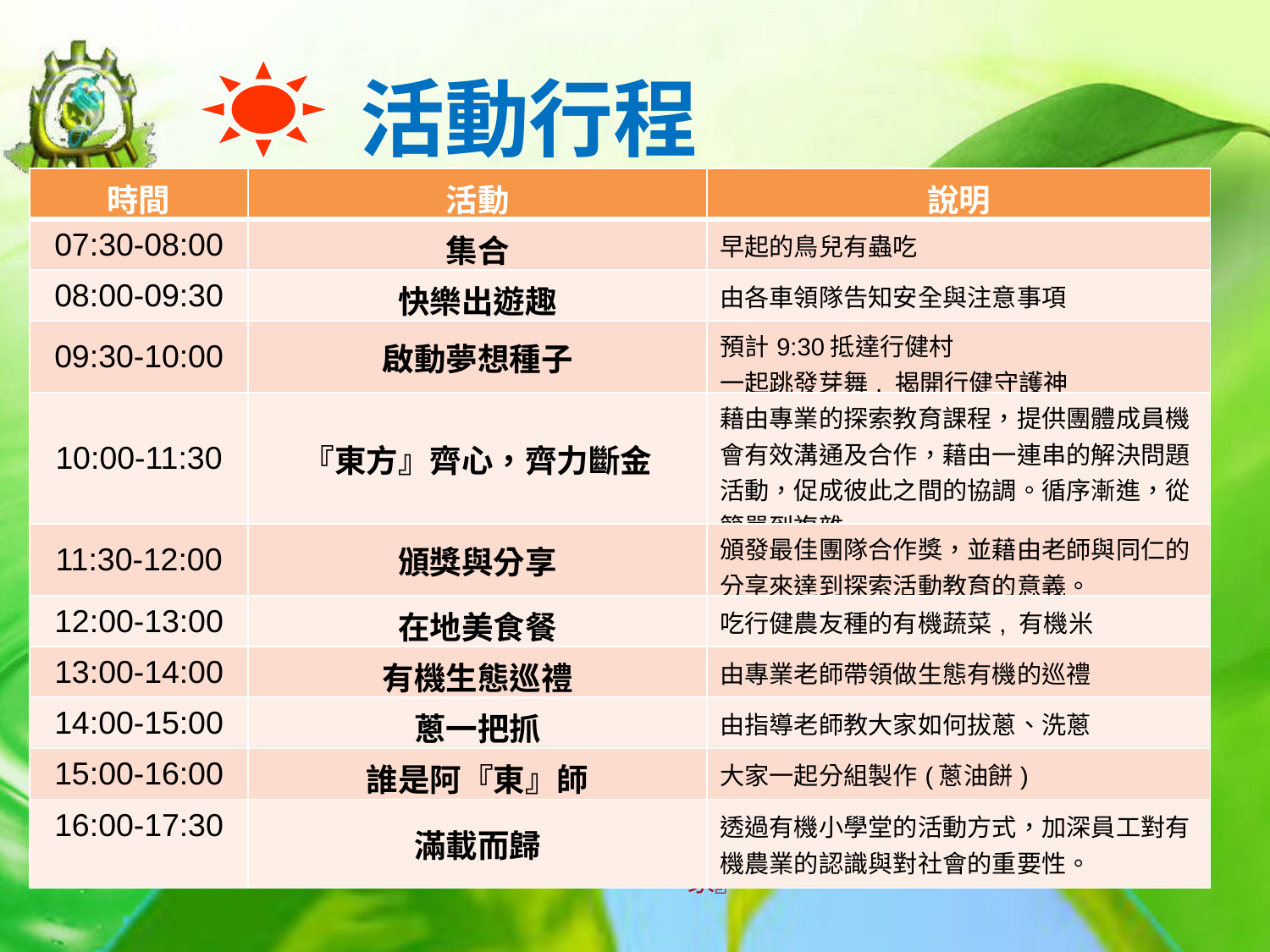

活動行程
| 時間 | 活動 | 說明 |
| --- | --- | --- |
| 07:30-08:00 | 集合 | 早起的鳥兒有蟲吃 |
| 08:00-09:30 | 快樂出遊趣 | 由各車領隊告知安全與注意事項 |
| 09:30-10:00 | 啟動夢想種子 | 預計9:30抵達行健村 一起跳發芽舞, 揭開行健守護神 |
| 10:00-11:30 | 『東方』齊心，齊力斷金 | 藉由專業的探索教育課程，提供團體成員機會有效溝通及合作，藉由一連串的解決問題活動，促成彼此之間的協調。循序漸進，從簡單到複雜 |
| 11:30-12:00 | 頒獎與分享 | 頒發最佳團隊合作獎，並藉由老師與同仁的分享來達到探索活動教育的意義。 |
| 12:00-13:00 | 在地美食餐 | 吃行健農友種的有機蔬菜, 有機米 |
| 13:00-14:00 | 有機生態巡禮 | 由專業老師帶領做生態有機的巡禮 |
| 14:00-15:00 | 蔥一把抓 | 由指導老師教大家如何拔蔥、洗蔥 |
| 15:00-16:00 | 誰是阿『東』師 | 大家一起分組製作(蔥油餅) |
| 16:00-17:30 | 滿載而歸 | 透過有機小學堂的活動方式，加深員工對有機農業的認識與對社會的重要性。 |
辦活動 請Cue 『活動專家』